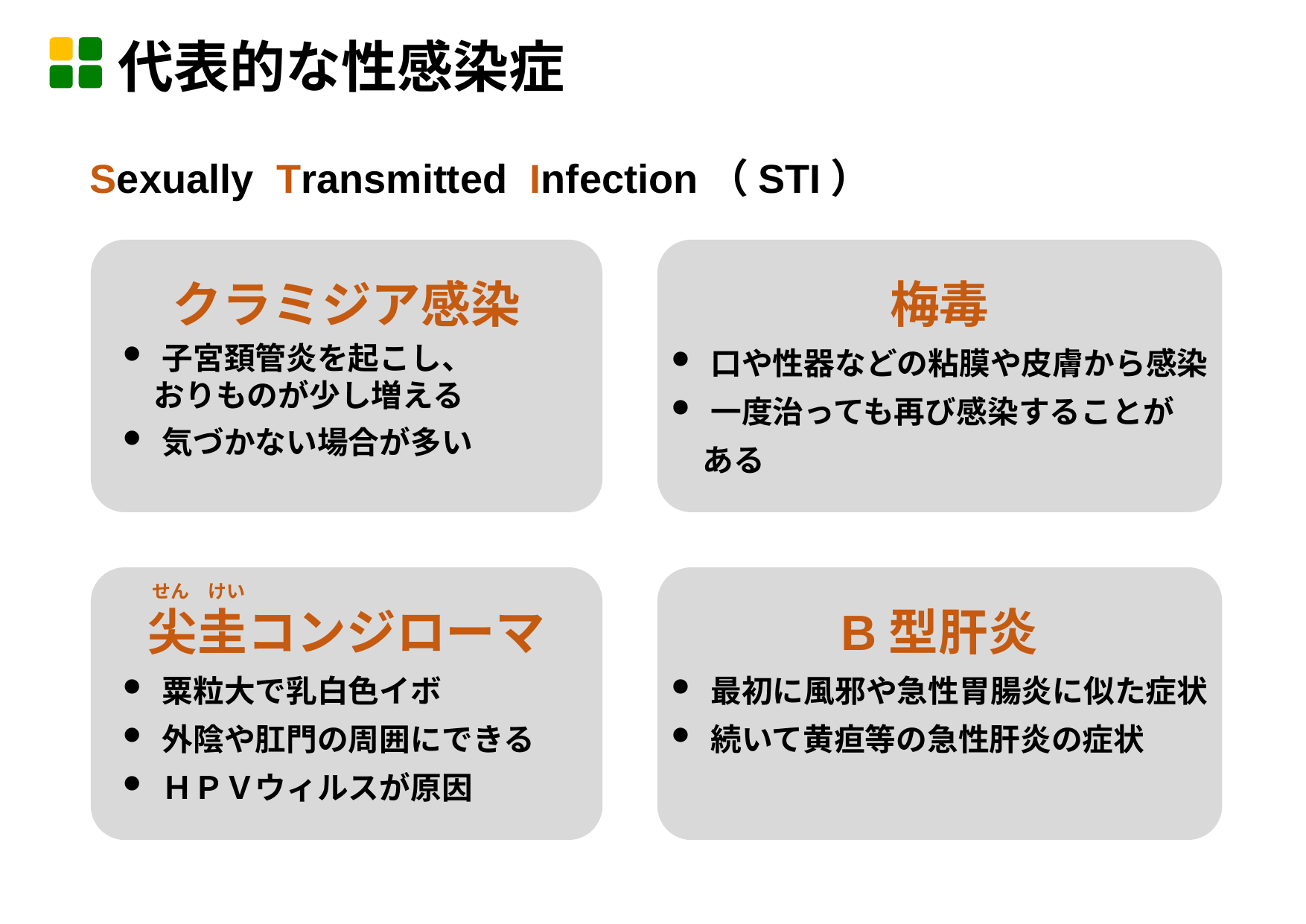

代表的な性感染症

Sexually  Transmitted  Infection（STI）
クラミジア感染
 子宮頚管炎を起こし、
　おりものが少し増える
 気づかない場合が多い
梅毒
 口や性器などの粘膜や皮膚から感染
 一度治っても再び感染することが
　ある
尖圭コンジローマ
 粟粒大で乳白色イボ
 外陰や肛門の周囲にできる
 ＨＰＶウィルスが原因
せん　けい
B型肝炎
 最初に風邪や急性胃腸炎に似た症状
 続いて黄疸等の急性肝炎の症状